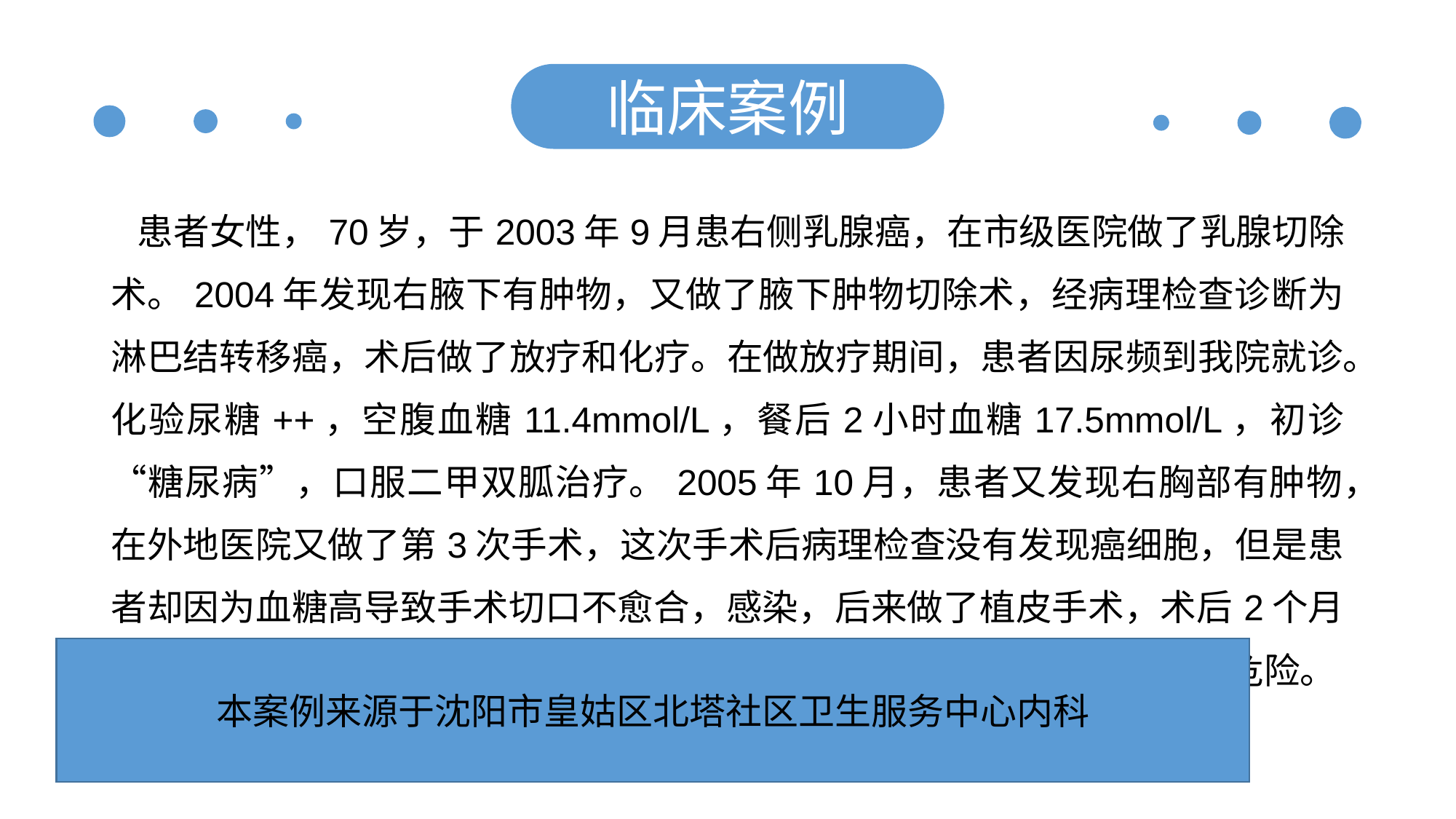

临床案例
  患者女性，70岁，于2003年9月患右侧乳腺癌，在市级医院做了乳腺切除术。2004年发现右腋下有肿物，又做了腋下肿物切除术，经病理检查诊断为淋巴结转移癌，术后做了放疗和化疗。在做放疗期间，患者因尿频到我院就诊。化验尿糖++，空腹血糖11.4mmol/L，餐后2小时血糖17.5mmol/L，初诊“糖尿病”，口服二甲双胍治疗。2005年10月，患者又发现右胸部有肿物，在外地医院又做了第3次手术，这次手术后病理检查没有发现癌细胞，但是患者却因为血糖高导致手术切口不愈合，感染，后来做了植皮手术，术后2个月伤口才慢慢治愈。术后患者进行强化胰岛素治疗，发现有发生低血糖的危险。
本案例来源于沈阳市皇姑区北塔社区卫生服务中心内科